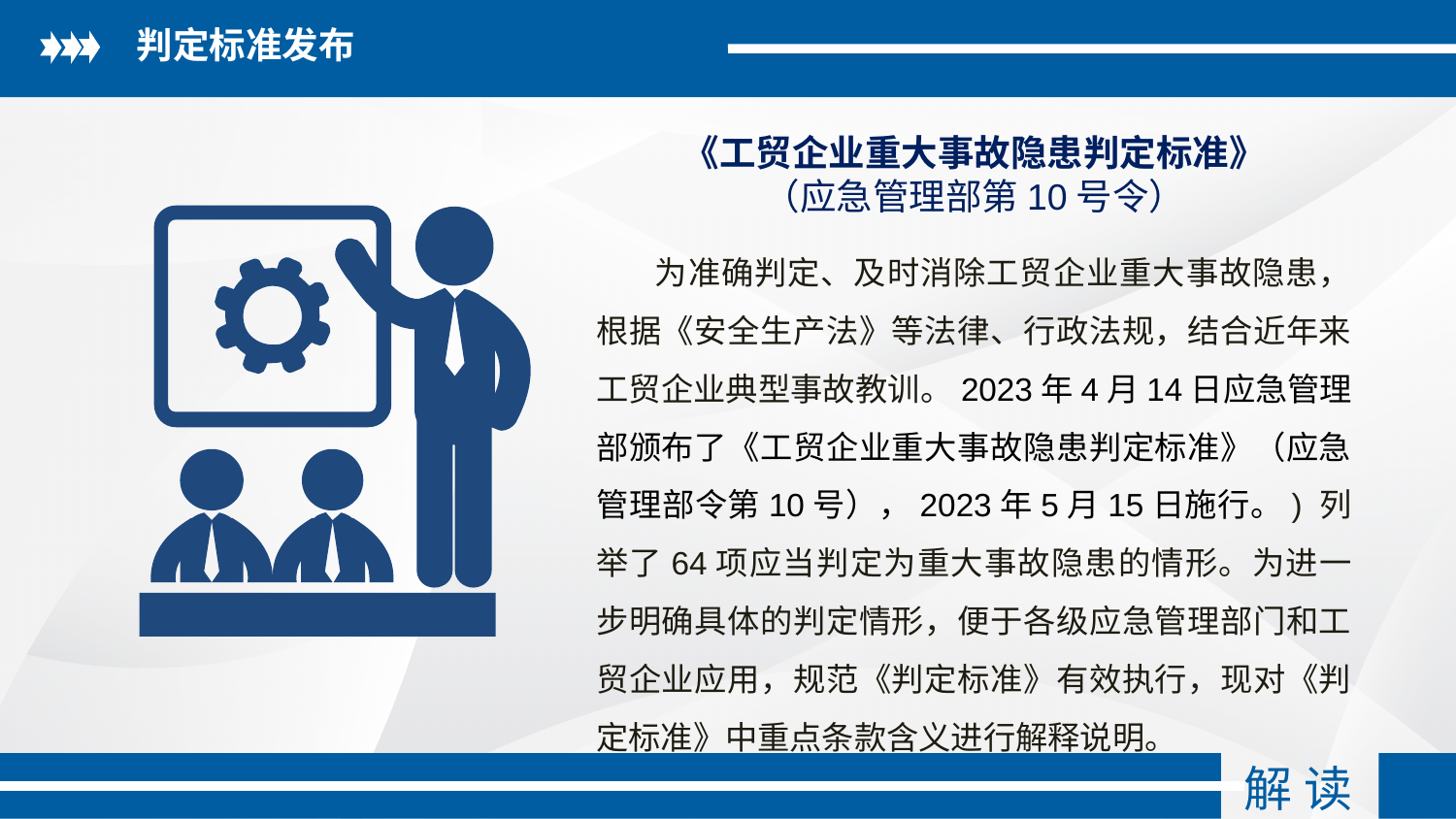

判定标准发布
《工贸企业重大事故隐患判定标准》
（应急管理部第10号令）

      为准确判定、及时消除工贸企业重大事故隐患，根据《安全生产法》等法律、行政法规，结合近年来工贸企业典型事故教训。2023年4月14日应急管理部颁布了《工贸企业重大事故隐患判定标准》（应急管理部令第10号），2023年5月15日施行。) 列举了64项应当判定为重大事故隐患的情形。为进一步明确具体的判定情形，便于各级应急管理部门和工贸企业应用，规范《判定标准》有效执行，现对《判定标准》中重点条款含义进行解释说明。